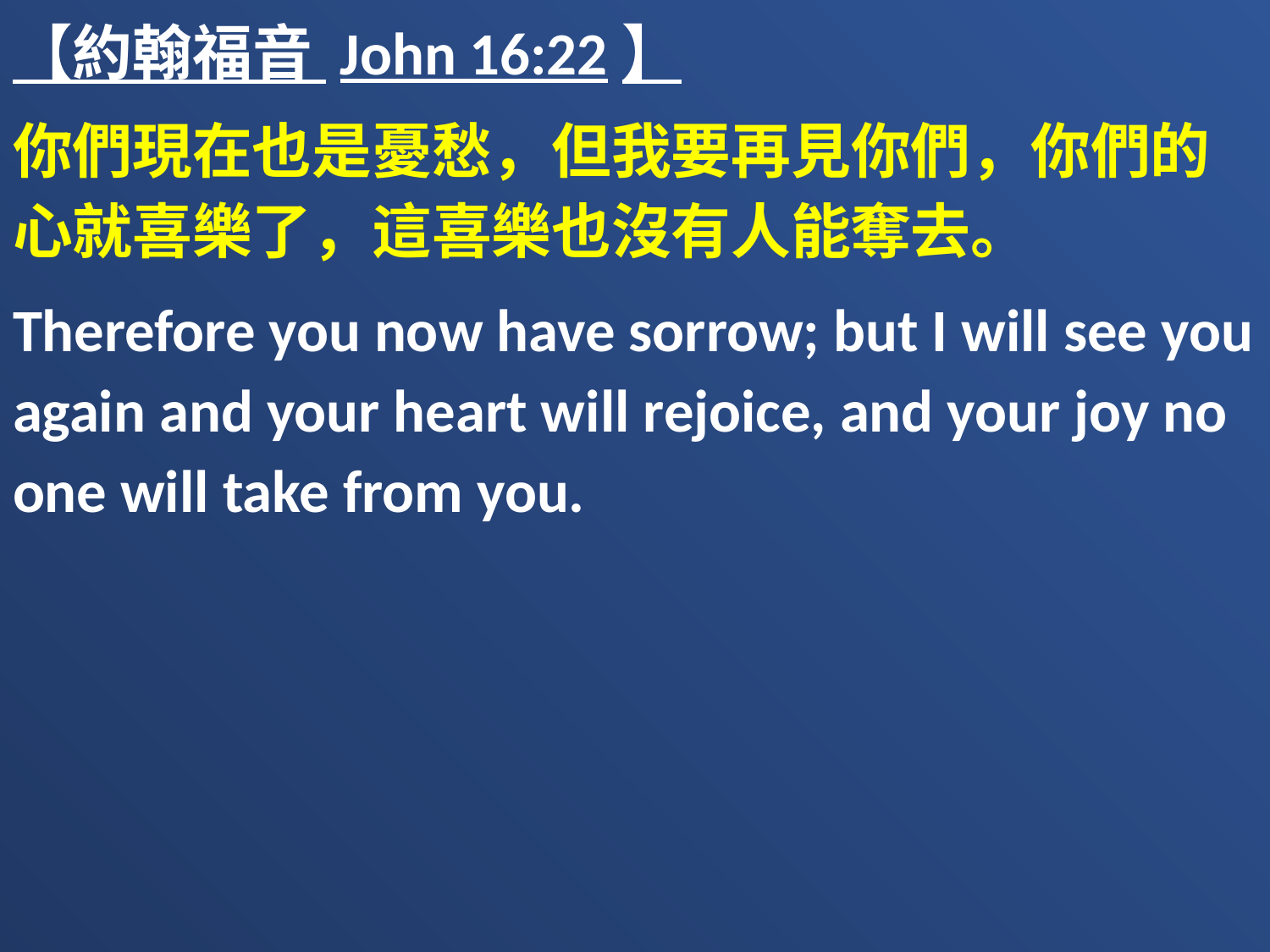

【約翰福音 John 16:22】
你們現在也是憂愁，但我要再見你們，你們的心就喜樂了，這喜樂也沒有人能奪去。
Therefore you now have sorrow; but I will see you again and your heart will rejoice, and your joy no one will take from you.